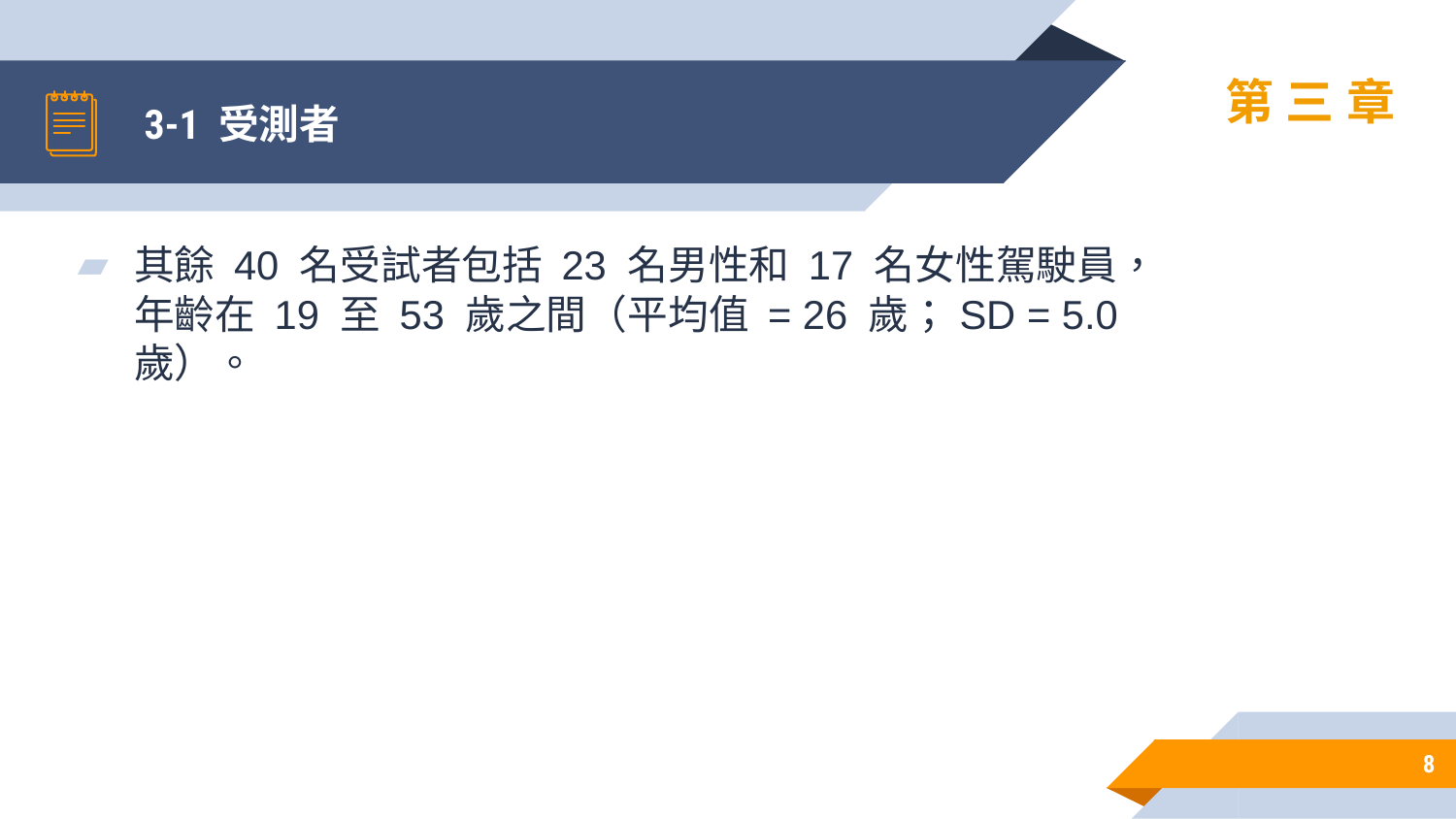

# 3-1 受測者
第三章

其餘 40 名受試者包括 23 名男性和 17 名女性駕駛員，年齡在 19 至 53 歲之間（平均值 = 26 歲；SD = 5.0 歲）。
8